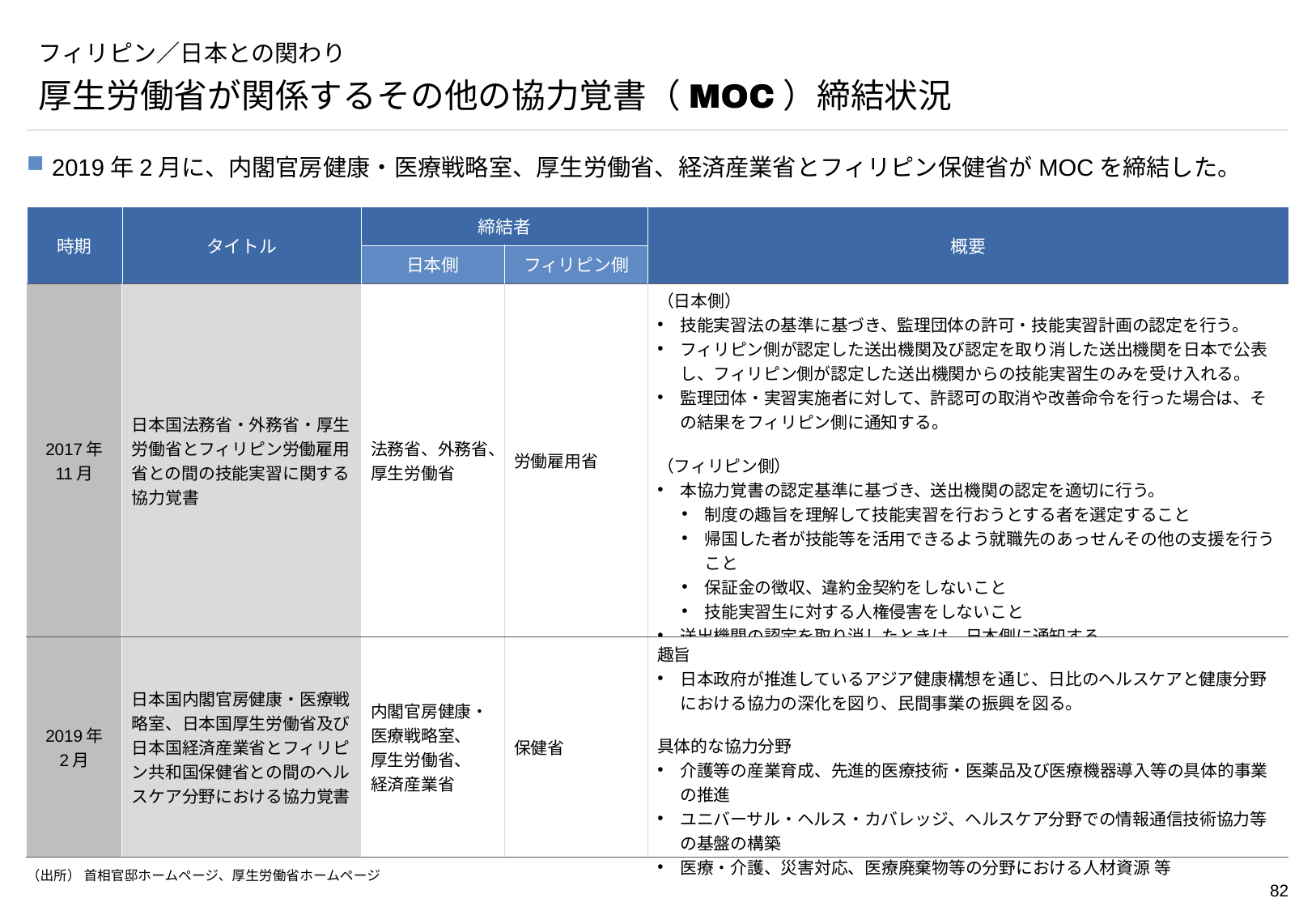

# フィリピン／日本との関わり
厚生労働省が関係するその他の協力覚書（MOC）締結状況
2019年2月に、内閣官房健康・医療戦略室、厚生労働省、経済産業省とフィリピン保健省がMOCを締結した。
| 時期 | タイトル | 締結者 |  | 概要 |
| --- | --- | --- | --- | --- |
|  |  | 日本側 | フィリピン側 |  |
| 2017年 11月 | 日本国法務省・外務省・厚生労働省とフィリピン労働雇用省との間の技能実習に関する協力覚書 | 法務省、外務省、厚生労働省 | 労働雇用省 | （日本側） 技能実習法の基準に基づき、監理団体の許可・技能実習計画の認定を行う。 フィリピン側が認定した送出機関及び認定を取り消した送出機関を日本で公表し、フィリピン側が認定した送出機関からの技能実習生のみを受け入れる。 監理団体・実習実施者に対して、許認可の取消や改善命令を行った場合は、その結果をフィリピン側に通知する。 （フィリピン側） 本協力覚書の認定基準に基づき、送出機関の認定を適切に行う。 制度の趣旨を理解して技能実習を行おうとする者を選定すること 帰国した者が技能等を活用できるよう就職先のあっせんその他の支援を行うこと 保証金の徴収、違約金契約をしないこと 技能実習生に対する人権侵害をしないこと 送出機関の認定を取り消したときは、日本側に通知する。 日本側から不適切な送出機関についての通知を受けたときは、調査を行い適切に対処する。またその結果を日本側に通知する。 |
| 2019年 2月 | 日本国内閣官房健康・医療戦略室、日本国厚生労働省及び 日本国経済産業省とフィリピン共和国保健省との間のヘルスケア分野における協力覚書 | 内閣官房健康・医療戦略室、 厚生労働省、 経済産業省 | 保健省 | 趣旨 日本政府が推進しているアジア健康構想を通じ、日比のヘルスケアと健康分野における協力の深化を図り、民間事業の振興を図る。 具体的な協力分野 介護等の産業育成、先進的医療技術・医薬品及び医療機器導入等の具体的事業の推進 ユニバーサル・ヘルス・カバレッジ、ヘルスケア分野での情報通信技術協力等の基盤の構築 医療・介護、災害対応、医療廃棄物等の分野における人材資源 等 |
（出所） 首相官邸ホームページ、厚生労働省ホームページ